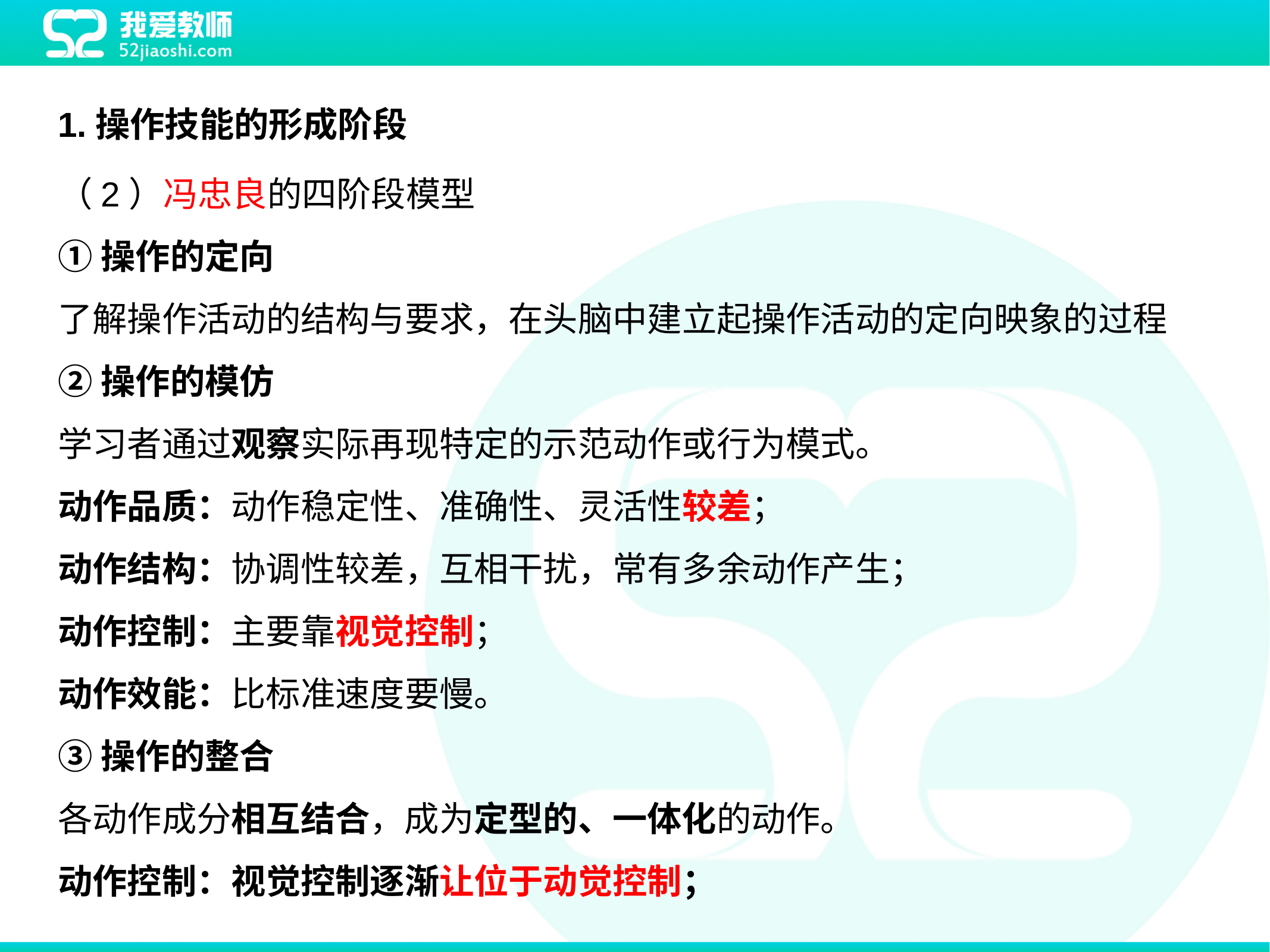

1.操作技能的形成阶段
（2）冯忠良的四阶段模型
①操作的定向
了解操作活动的结构与要求，在头脑中建立起操作活动的定向映象的过程
②操作的模仿
学习者通过观察实际再现特定的示范动作或行为模式。
动作品质：动作稳定性、准确性、灵活性较差；
动作结构：协调性较差，互相干扰，常有多余动作产生；
动作控制：主要靠视觉控制；
动作效能：比标准速度要慢。
③操作的整合
各动作成分相互结合，成为定型的、一体化的动作。
动作控制：视觉控制逐渐让位于动觉控制；